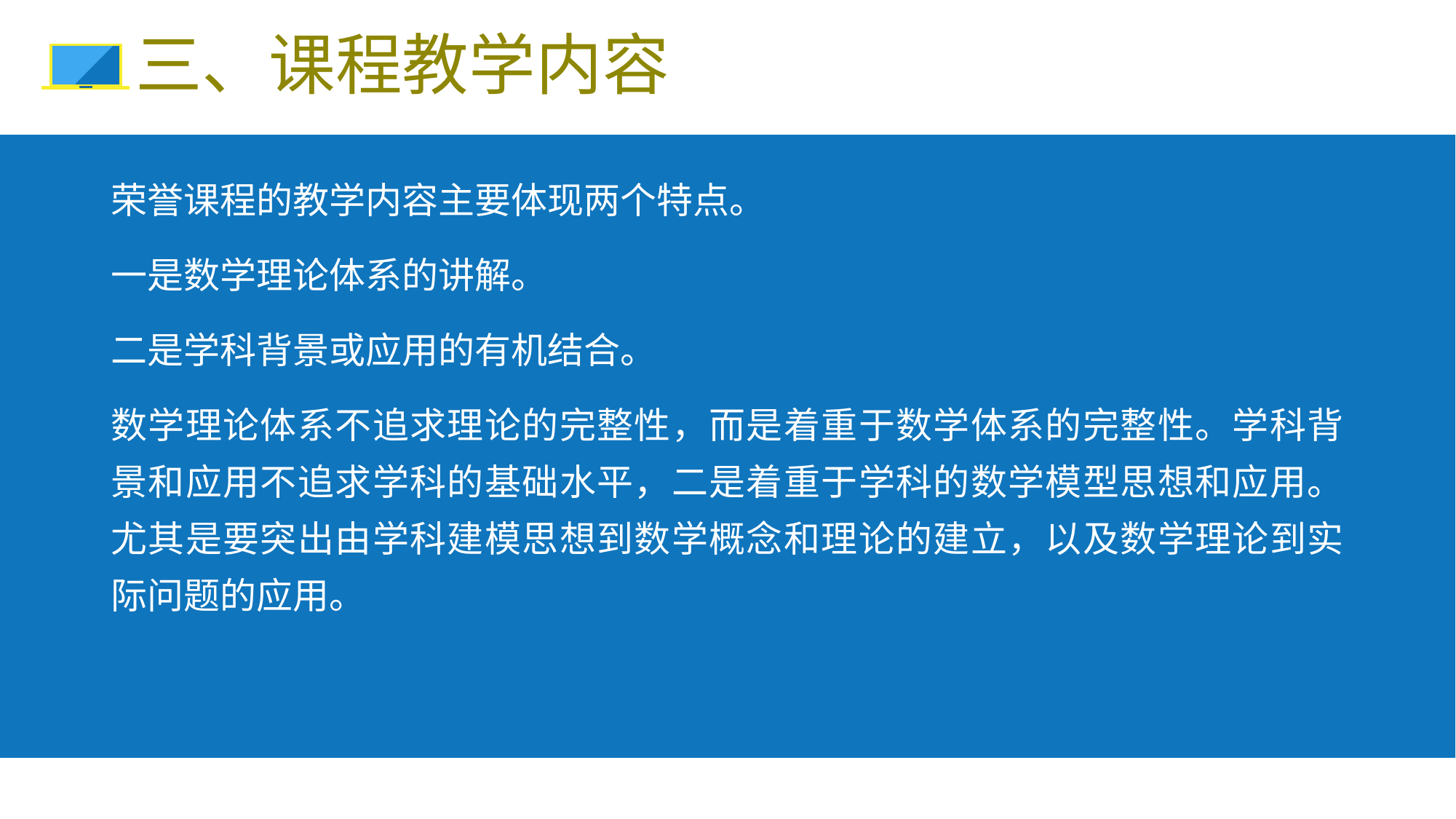

三、课程教学内容
荣誉课程的教学内容主要体现两个特点。
一是数学理论体系的讲解。
二是学科背景或应用的有机结合。
数学理论体系不追求理论的完整性，而是着重于数学体系的完整性。学科背景和应用不追求学科的基础水平，二是着重于学科的数学模型思想和应用。尤其是要突出由学科建模思想到数学概念和理论的建立，以及数学理论到实际问题的应用。